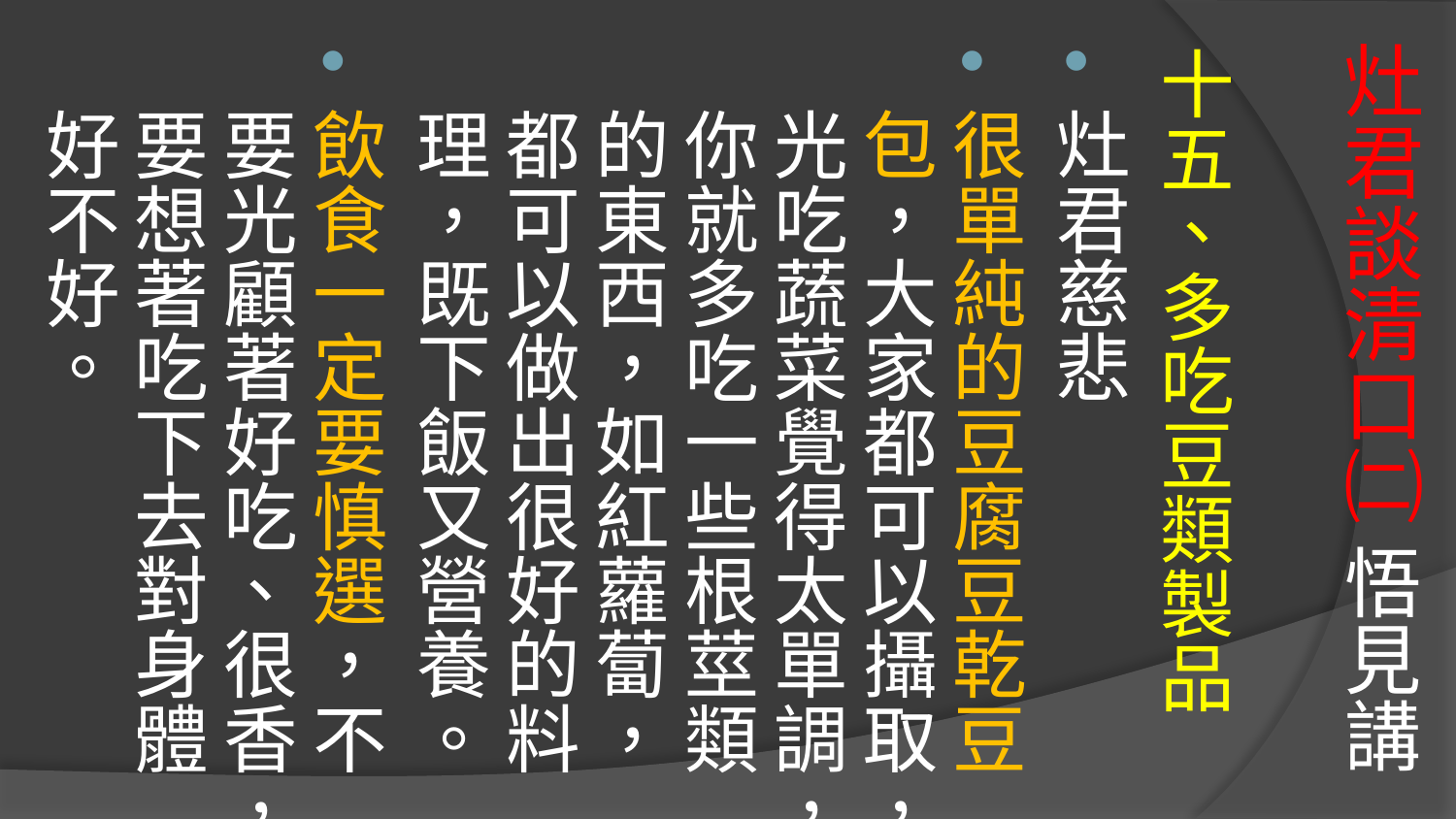

# 灶君談清口㈡ 悟見講
十五、多吃豆類製品
灶君慈悲
很單純的豆腐豆乾豆包，大家都可以攝取，光吃蔬菜覺得太單調，你就多吃一些根莖類的東西，如紅蘿蔔，都可以做出很好的料理，既下飯又營養。
飲食一定要慎選，不要光顧著好吃、很香，要想著吃下去對身體好不好。